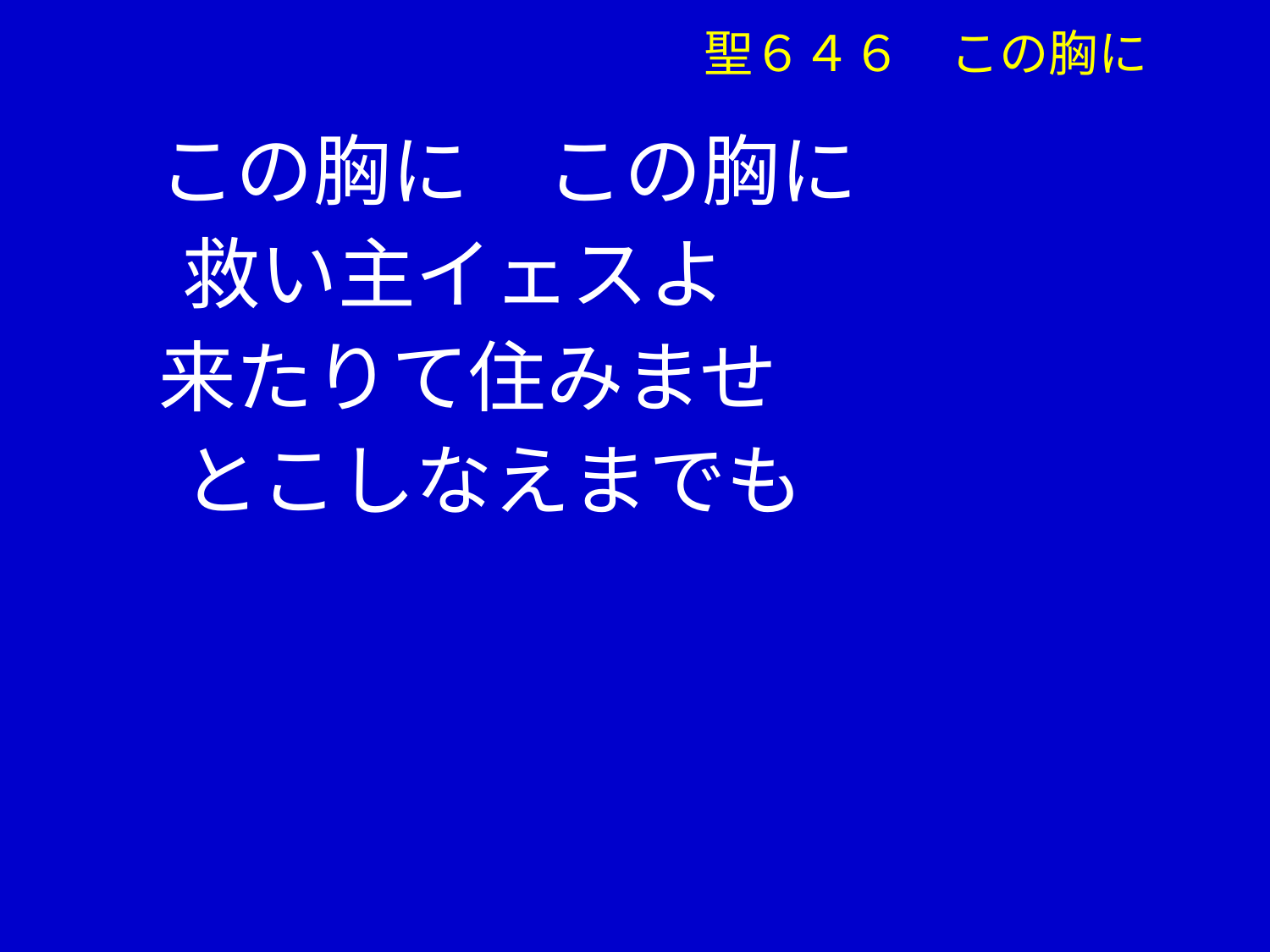

この胸に　この胸に
　救い主イェスよ
  来たりて住みませ
　とこしなえまでも
　　　聖６４６　この胸に